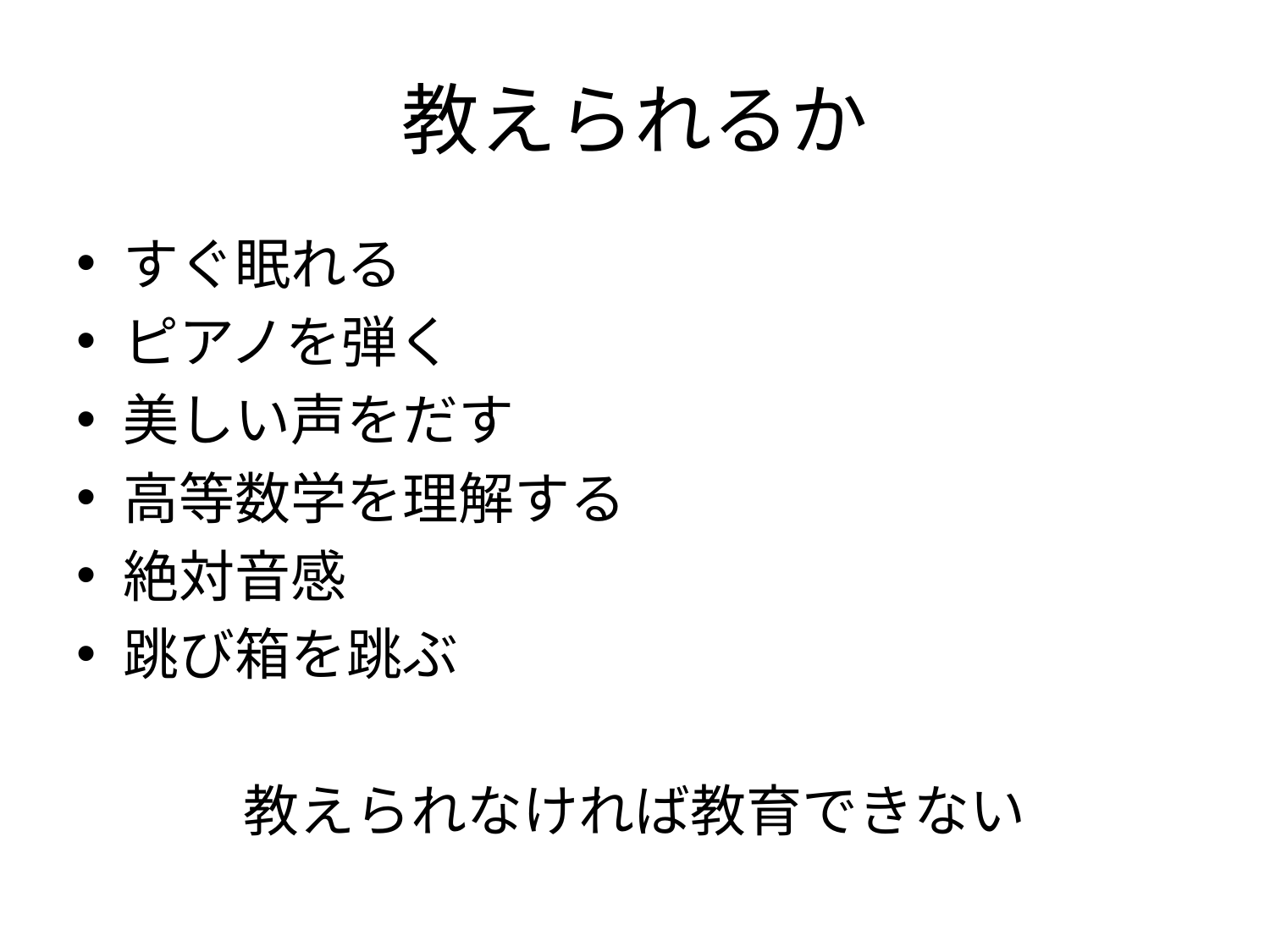

# 教えられるか
すぐ眠れる
ピアノを弾く
美しい声をだす
高等数学を理解する
絶対音感
跳び箱を跳ぶ

　　　教えられなければ教育できない